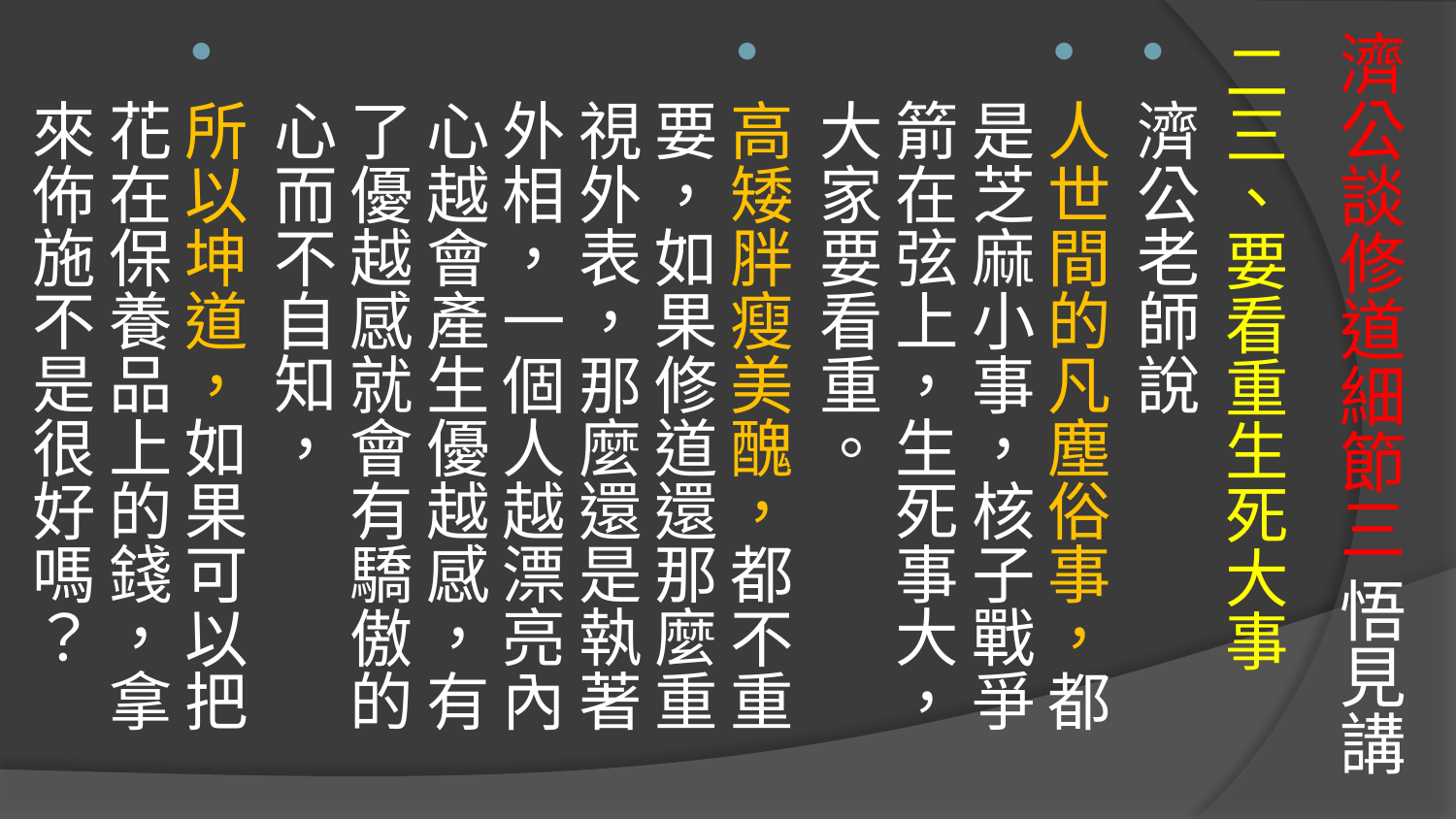

二三、要看重生死大事
濟公老師說
人世間的凡塵俗事，都是芝麻小事，核子戰爭箭在弦上，生死事大，大家要看重。
高矮胖瘦美醜，都不重要，如果修道還那麼重視外表，那麼還是執著外相，一個人越漂亮內心越會產生優越感，有了優越感就會有驕傲的心而不自知，
所以坤道，如果可以把花在保養品上的錢，拿來佈施不是很好嗎？
# 濟公談修道細節三 悟見講